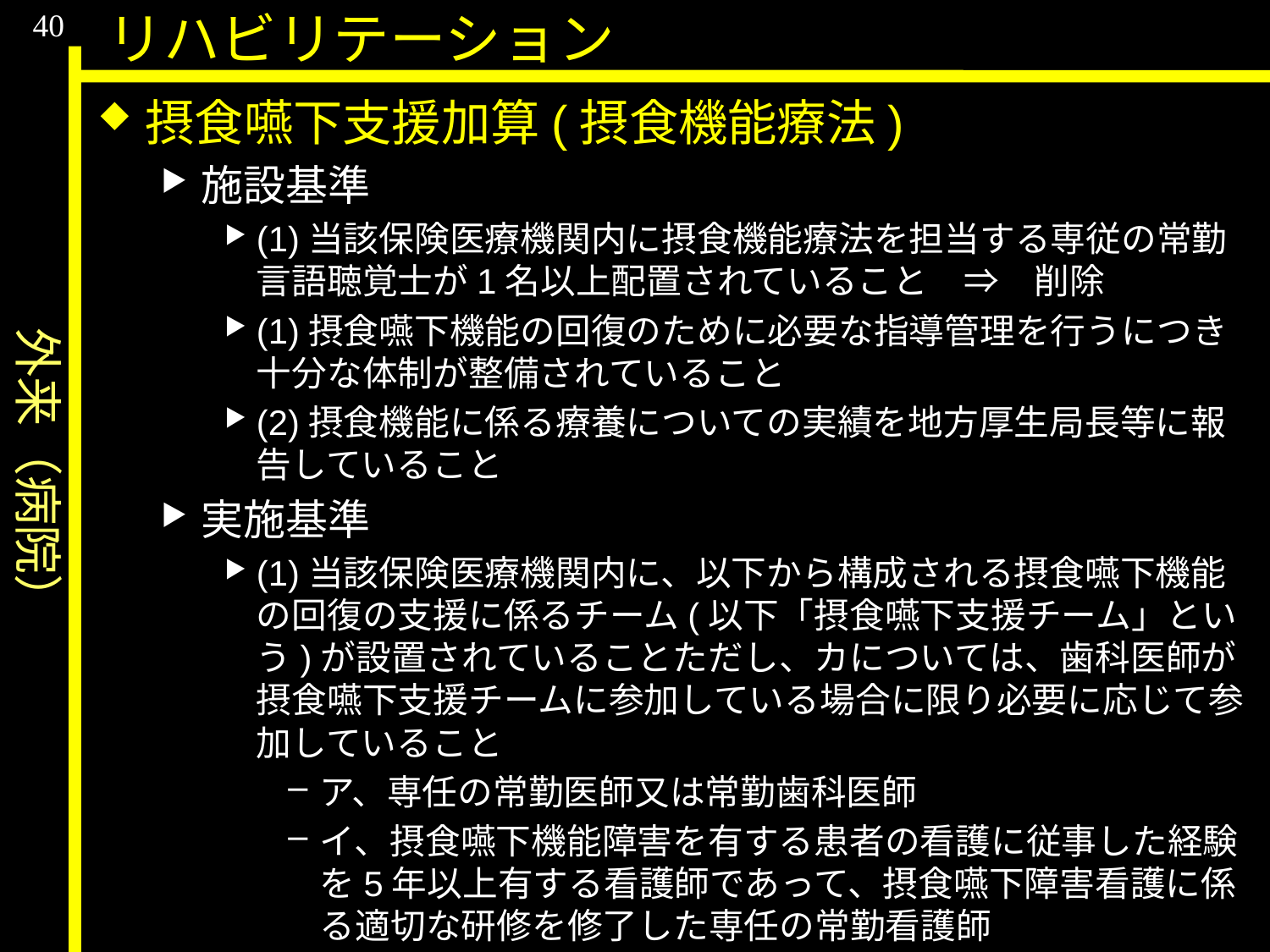

外来（病院）
40
リハビリテーション

摂食嚥下支援加算(摂食機能療法)
施設基準
(1)当該保険医療機関内に摂食機能療法を担当する専従の常勤言語聴覚士が1名以上配置されていること　⇒　削除
(1)摂食嚥下機能の回復のために必要な指導管理を行うにつき十分な体制が整備されていること
(2)摂食機能に係る療養についての実績を地方厚生局長等に報告していること
実施基準
(1)当該保険医療機関内に、以下から構成される摂食嚥下機能の回復の支援に係るチーム(以下「摂食嚥下支援チーム」という)が設置されていることただし、カについては、歯科医師が摂食嚥下支援チームに参加している場合に限り必要に応じて参加していること
ア、専任の常勤医師又は常勤歯科医師
イ、摂食嚥下機能障害を有する患者の看護に従事した経験を5年以上有する看護師であって、摂食嚥下障害看護に係る適切な研修を修了した専任の常勤看護師